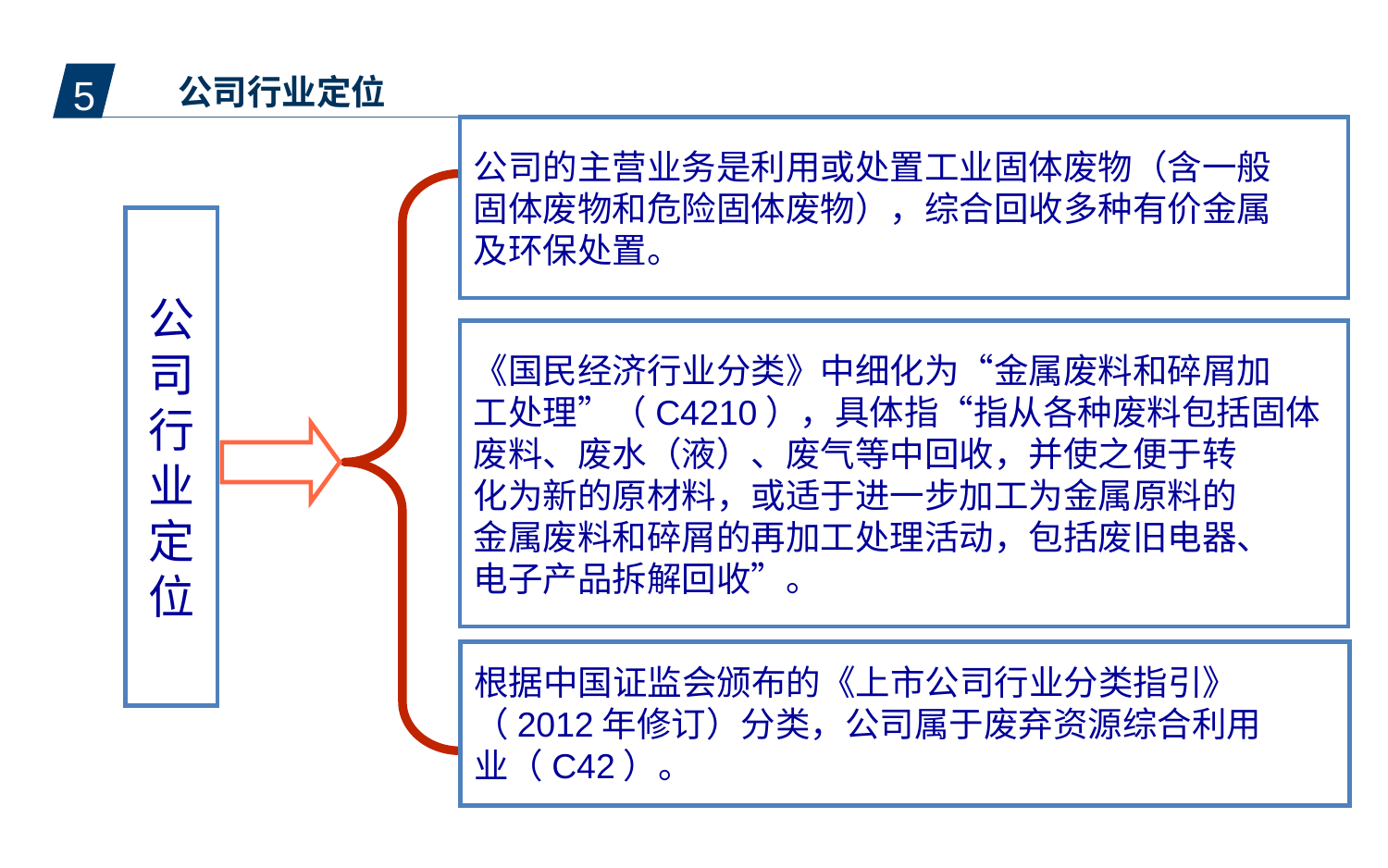

5

公司行业定位
公司的主营业务是利用或处置工业固体废物（含一般
固体废物和危险固体废物），综合回收多种有价金属
及环保处置。

公
司
行
业
定
位
《国民经济行业分类》中细化为“金属废料和碎屑加
工处理”（C4210），具体指“指从各种废料包括固体
废料、废水（液）、废气等中回收，并使之便于转
化为新的原材料，或适于进一步加工为金属原料的
金属废料和碎屑的再加工处理活动，包括废旧电器、
电子产品拆解回收”。

根据中国证监会颁布的《上市公司行业分类指引》
（2012年修订）分类，公司属于废弃资源综合利用
业（C42）。
自筹新增投资
2000.00万元
已完成投资
3184.42万元